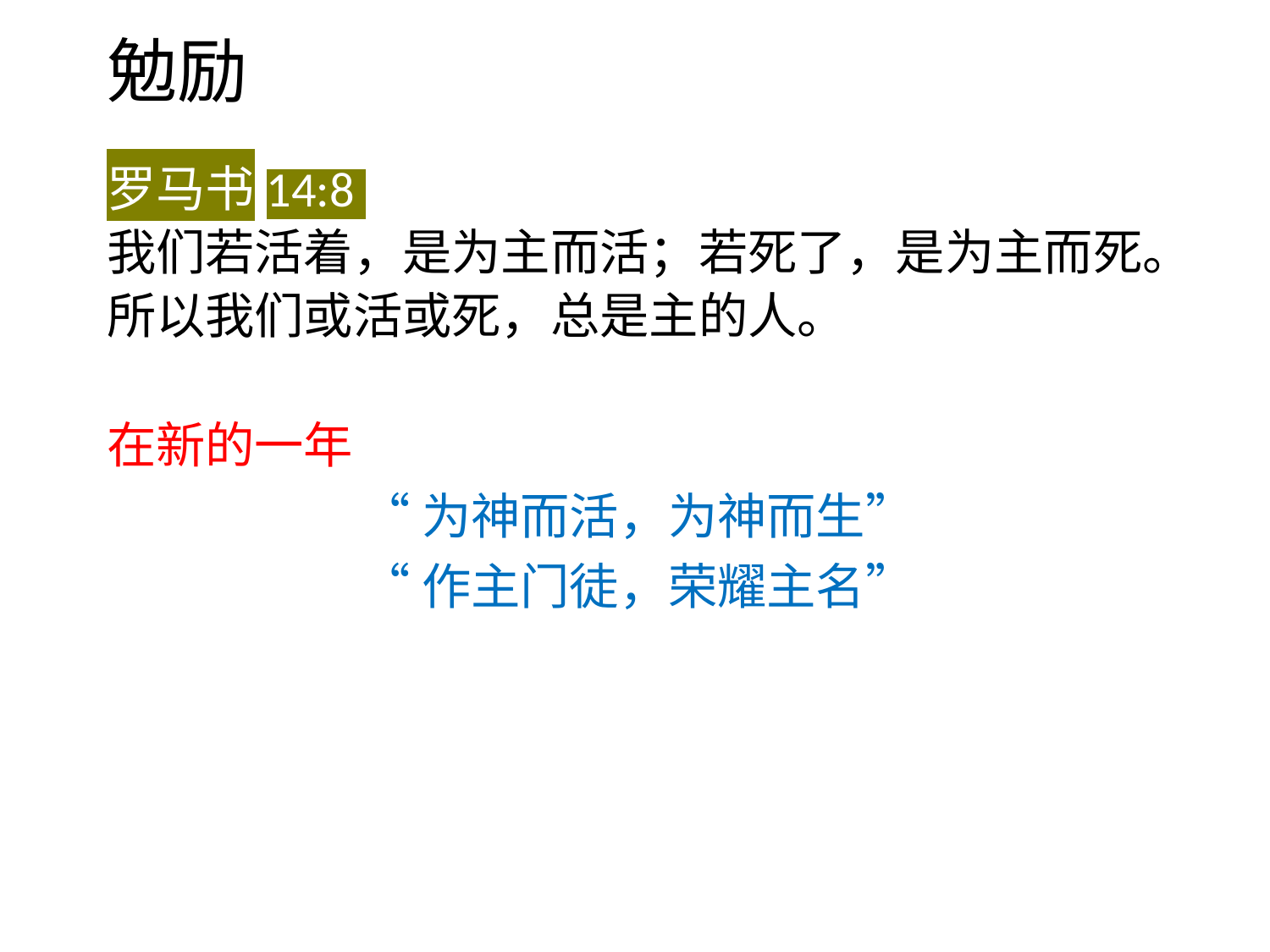

勉励

罗马书14:8
我们若活着，是为主而活；若死了，是为主而死。
所以我们或活或死，总是主的人。

在新的一年
		“为神而活，为神而生”
		“作主门徒，荣耀主名”